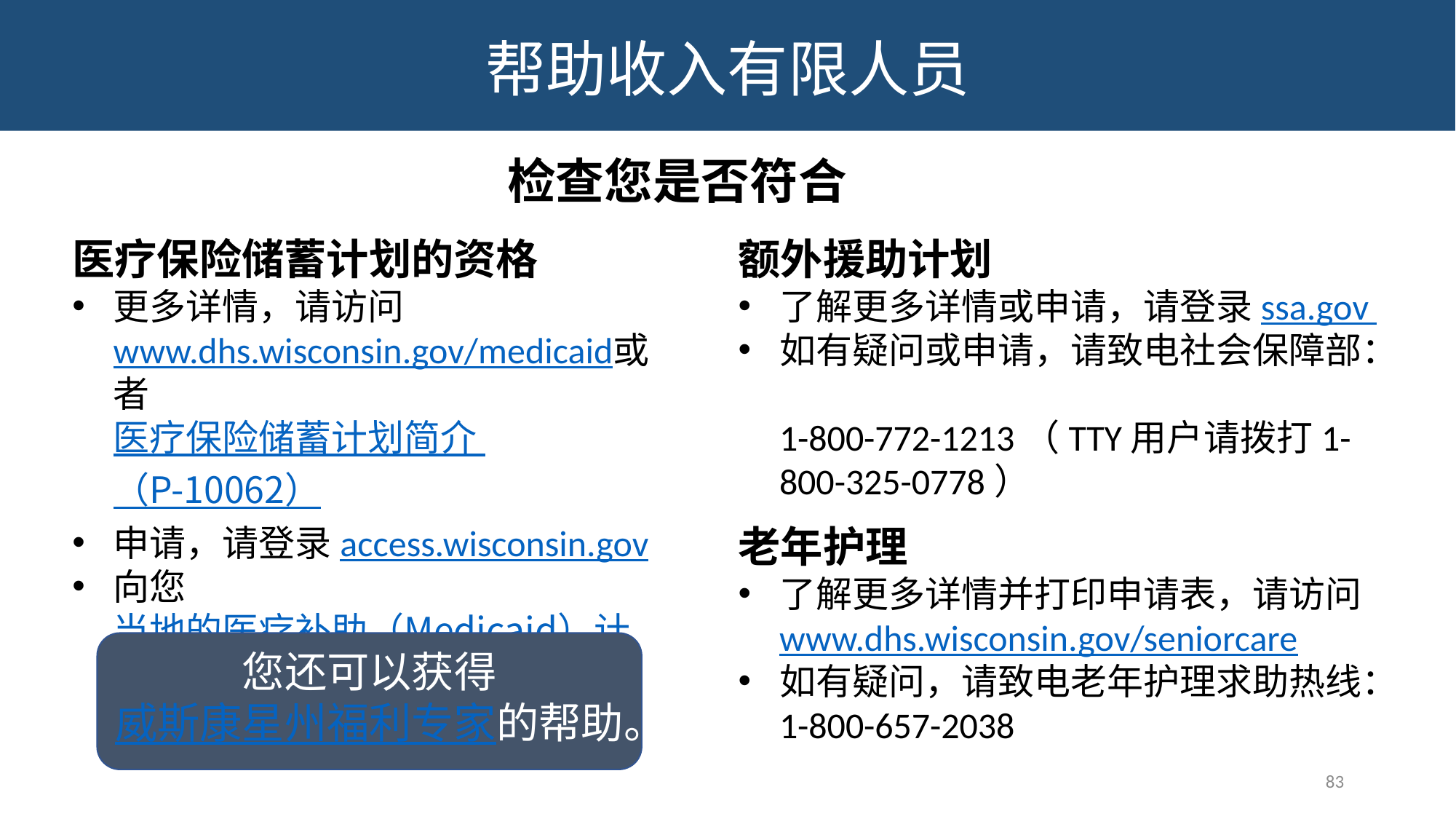

帮助收入有限人员

检查您是否符合
医疗保险储蓄计划的资格
更多详情，请访问www.dhs.wisconsin.gov/medicaid或者
医疗保险储蓄计划简介
（P-10062）
申请，请登录access.wisconsin.gov
向您当地的医疗补助（Medicaid）计划办公室寻求帮助或申请
额外援助计划
了解更多详情或申请，请登录ssa.gov
如有疑问或申请，请致电社会保障部：
1-800-772-1213（TTY用户请拨打1-800-325-0778）
老年护理
了解更多详情并打印申请表，请访问www.dhs.wisconsin.gov/seniorcare
如有疑问，请致电老年护理求助热线：1-800-657-2038

您还可以获得威斯康星州福利专家的帮助。
83